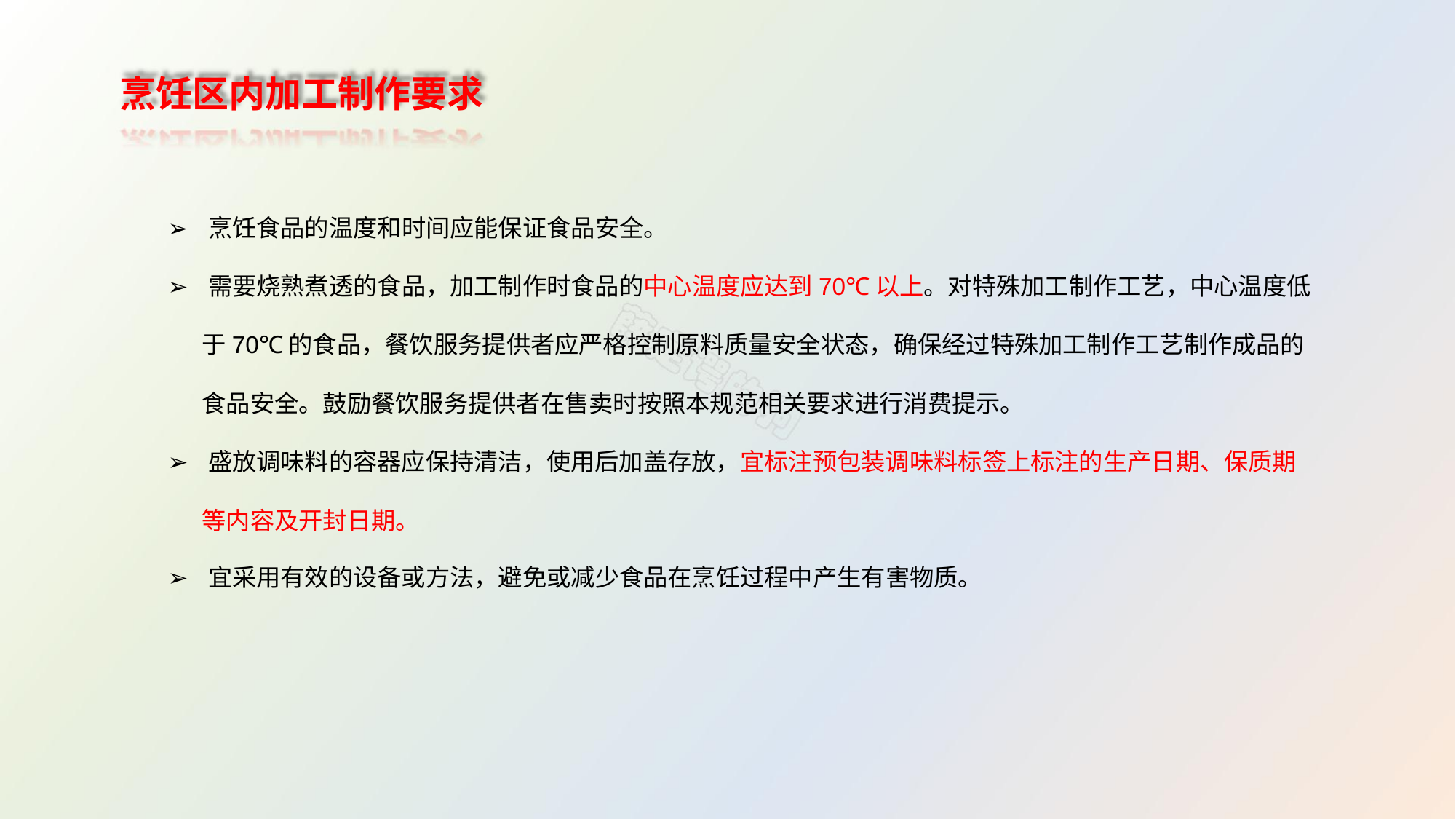

烹饪区内加工制作要求
➢ 烹饪食品的温度和时间应能保证食品安全。
➢ 需要烧熟煮透的食品，加工制作时食品的中心温度应达到70℃以上。对特殊加工制作工艺，中心温度低
于70℃的食品，餐饮服务提供者应严格控制原料质量安全状态，确保经过特殊加工制作工艺制作成品的
食品安全。鼓励餐饮服务提供者在售卖时按照本规范相关要求进行消费提示。
➢ 盛放调味料的容器应保持清洁，使用后加盖存放，宜标注预包装调味料标签上标注的生产日期、保质期
等内容及开封日期。
➢ 宜采用有效的设备或方法，避免或减少食品在烹饪过程中产生有害物质。